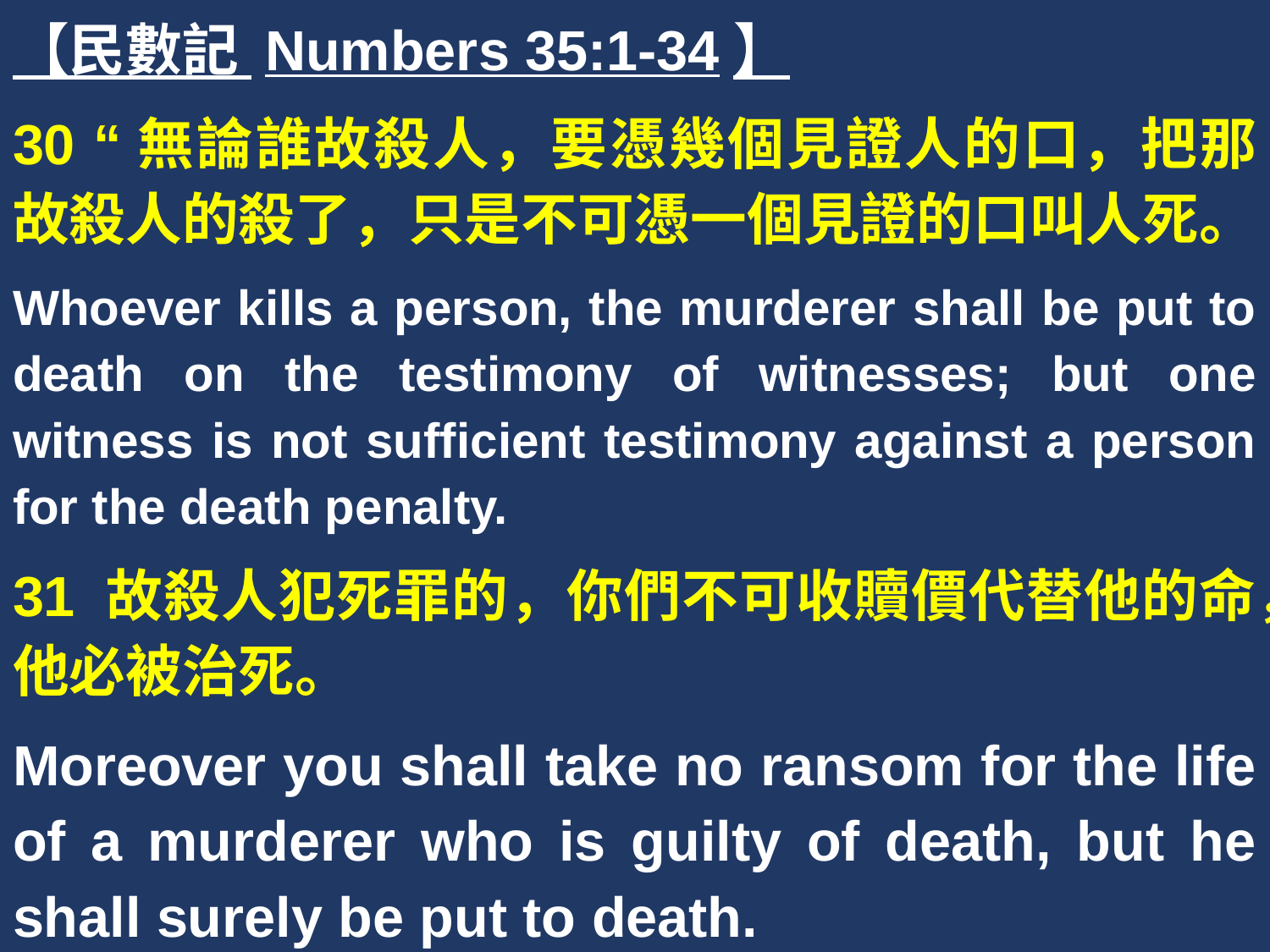

【民數記 Numbers 35:1-34】
30 “無論誰故殺人，要憑幾個見證人的口，把那故殺人的殺了，只是不可憑一個見證的口叫人死。
Whoever kills a person, the murderer shall be put to death on the testimony of witnesses; but one witness is not sufficient testimony against a person for the death penalty.
31 故殺人犯死罪的，你們不可收贖價代替他的命，他必被治死。
Moreover you shall take no ransom for the life of a murderer who is guilty of death, but he shall surely be put to death.